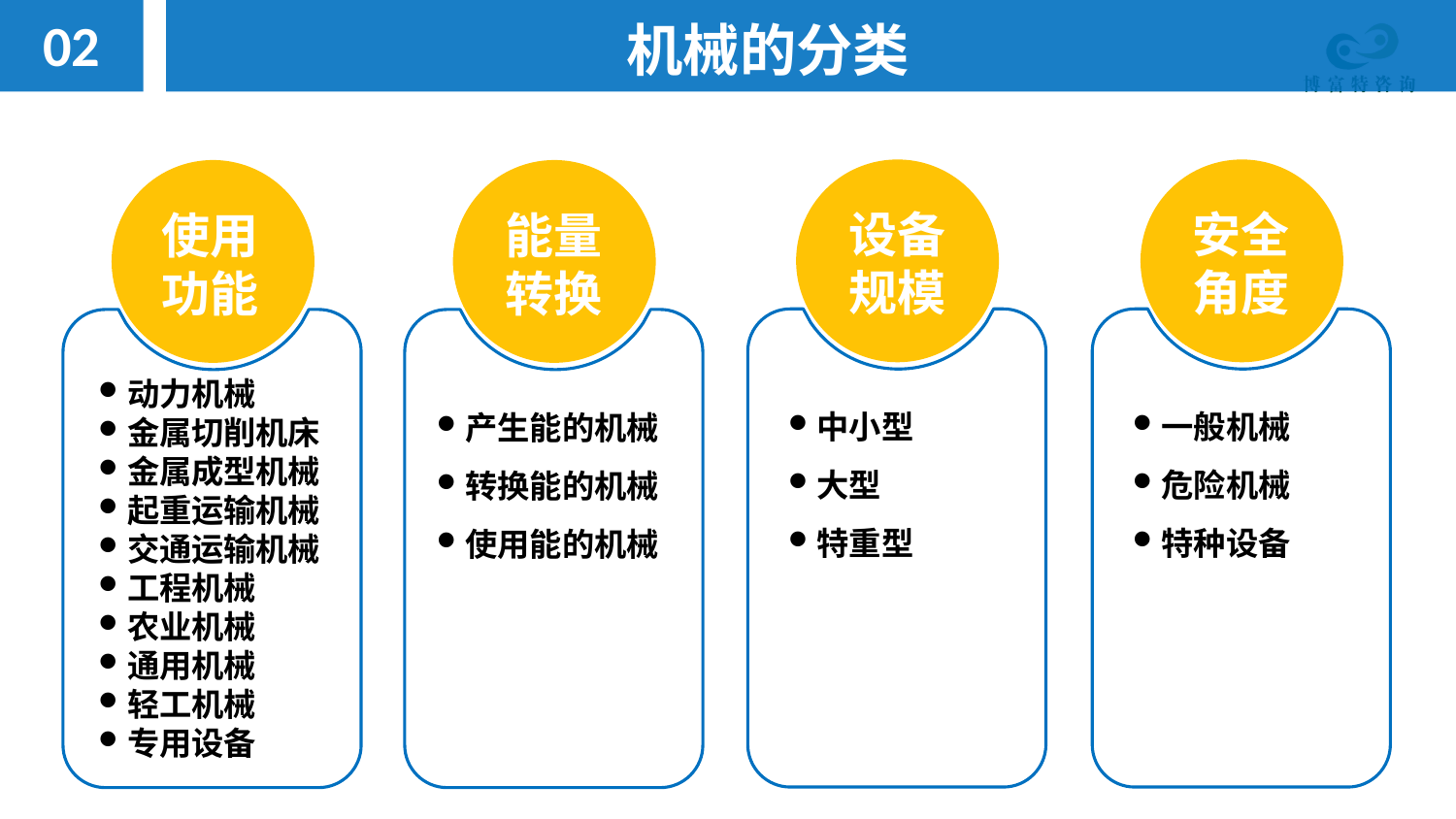

02
机械的分类

设备
规模

中小型
大型
特重型

安全
角度

一般机械
危险机械
特种设备

使用
功能

动力机械
金属切削机床
金属成型机械
起重运输机械
交通运输机械
工程机械
农业机械
通用机械
轻工机械
专用设备

能量
转换

产生能的机械
转换能的机械
使用能的机械